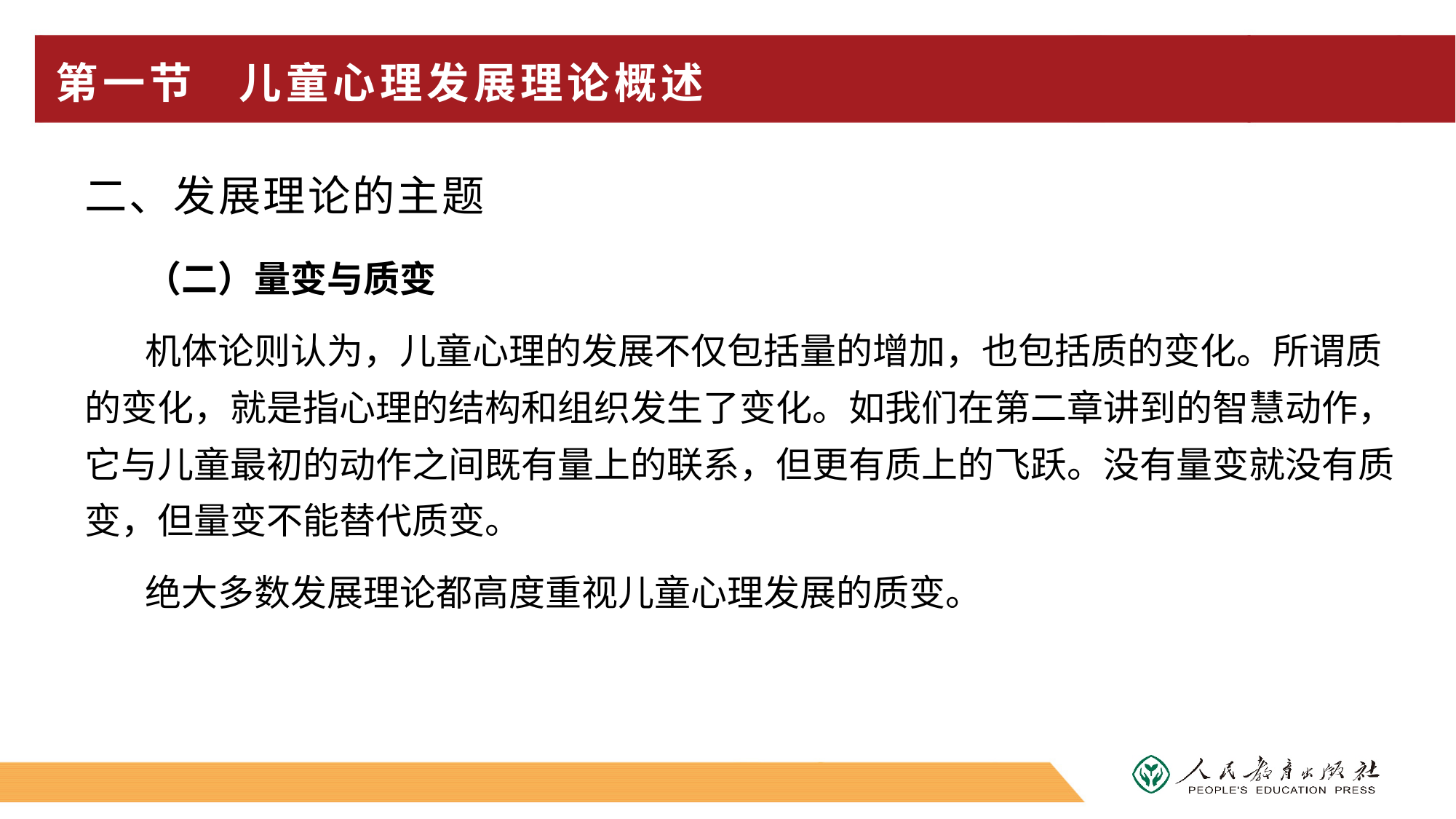

# 第一节   儿童心理发展理论概述
二、发展理论的主题
（二）量变与质变
机体论则认为，儿童心理的发展不仅包括量的增加，也包括质的变化。所谓质的变化，就是指心理的结构和组织发生了变化。如我们在第二章讲到的智慧动作，它与儿童最初的动作之间既有量上的联系，但更有质上的飞跃。没有量变就没有质变，但量变不能替代质变。
绝大多数发展理论都高度重视儿童心理发展的质变。